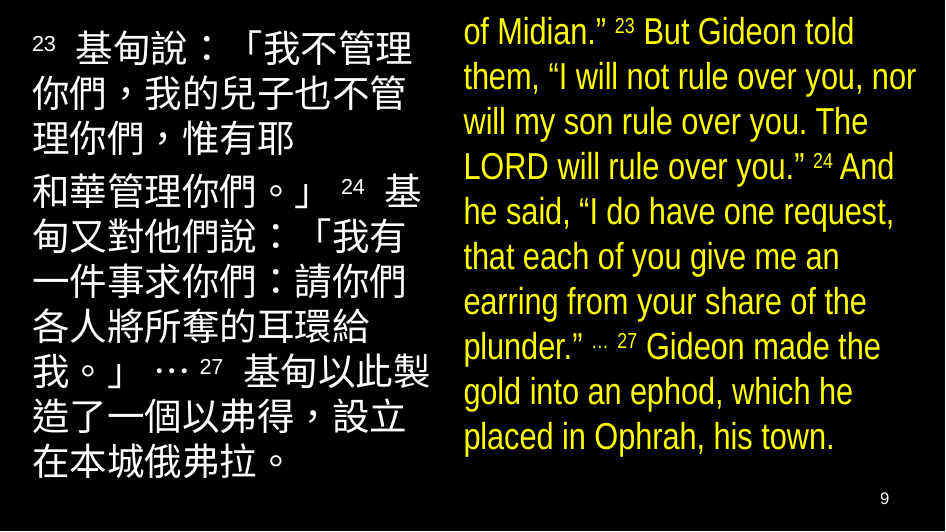

of Midian.” 23 But Gideon told them, “I will not rule over you, nor will my son rule over you. The Lord will rule over you.” 24 And he said, “I do have one request, that each of you give me an earring from your share of the plunder.” … 27 Gideon made the gold into an ephod, which he placed in Ophrah, his town.

23 基甸說：「我不管理你們，我的兒子也不管理你們，惟有耶
和華管理你們。」24 基甸又對他們說：「我有一件事求你們：請你們各人將所奪的耳環給我。」 …27 基甸以此製造了一個以弗得，設立在本城俄弗拉。
9